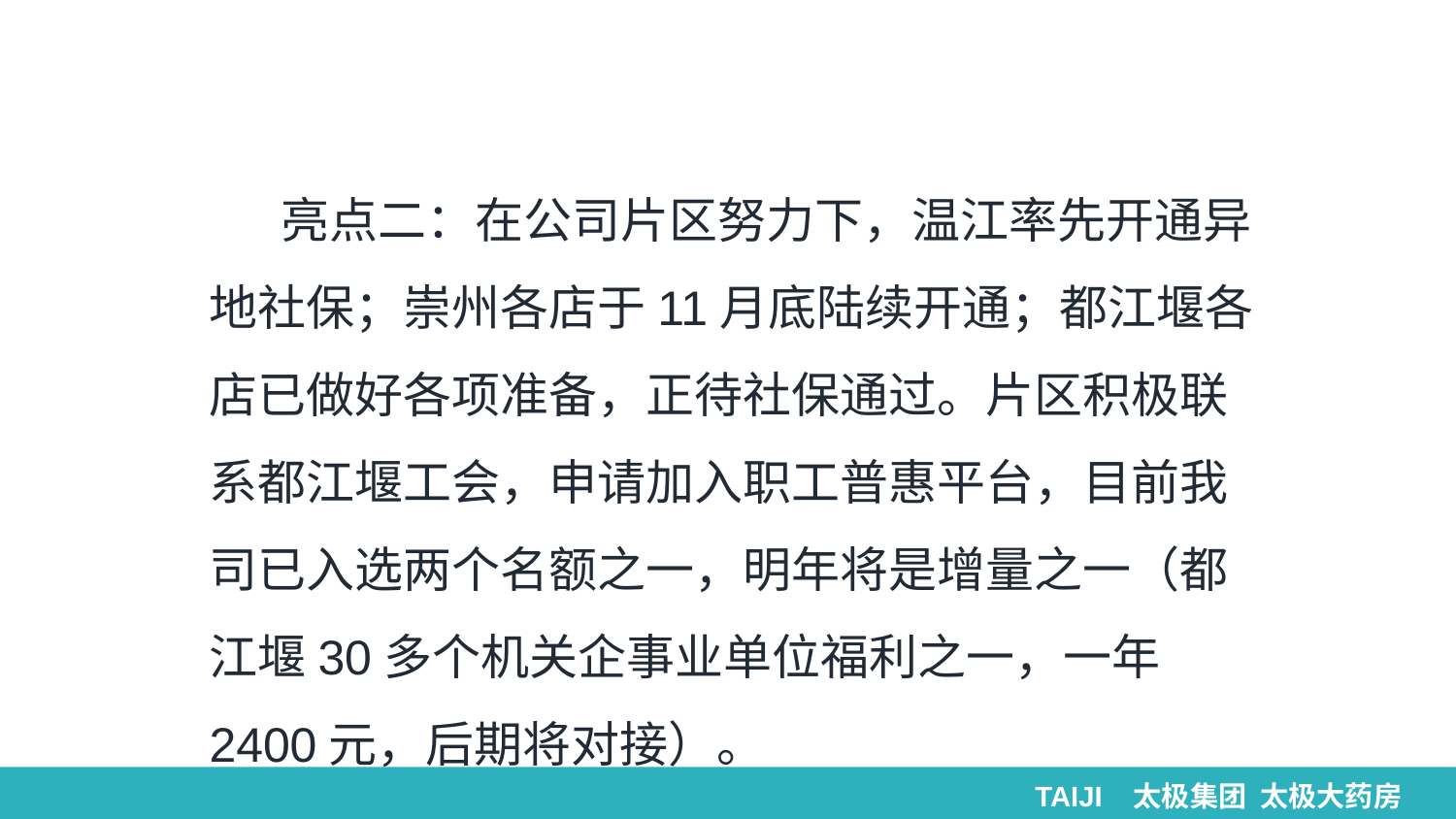

亮点二：在公司片区努力下，温江率先开通异地社保；崇州各店于11月底陆续开通；都江堰各店已做好各项准备，正待社保通过。片区积极联系都江堰工会，申请加入职工普惠平台，目前我司已入选两个名额之一，明年将是增量之一（都江堰30多个机关企事业单位福利之一，一年2400元，后期将对接）。

TAIJI   太极集团  太极大药房